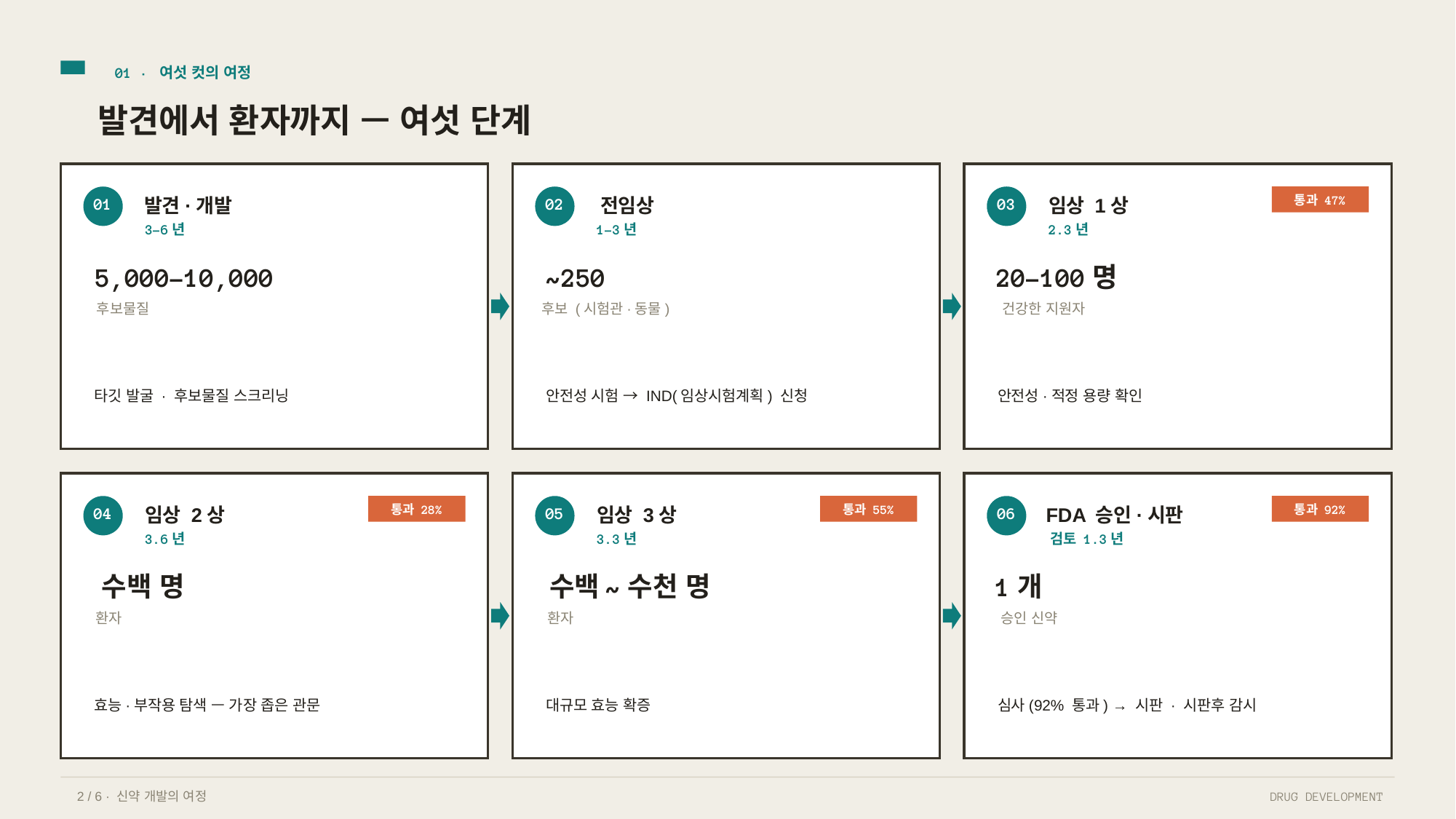

01 · 여섯 컷의 여정

발견에서 환자까지 — 여섯 단계

통과 47%
01
발견·개발
02
전임상
03
임상 1상
3–6년
1–3년
2.3년
5,000–10,000
~250
20–100명

후보물질
후보 (시험관·동물)
건강한 지원자
타깃 발굴 · 후보물질 스크리닝
안전성 시험 → IND(임상시험계획) 신청
안전성·적정 용량 확인

통과 28%

통과 55%

통과 92%
04
임상 2상
05
임상 3상
06
FDA 승인·시판
3.6년
3.3년
검토 1.3년
수백 명
수백~수천 명
1개

환자
환자
승인 신약
효능·부작용 탐색 — 가장 좁은 관문
대규모 효능 확증
심사(92% 통과) → 시판 · 시판후 감시

2 / 6 · 신약 개발의 여정
DRUG DEVELOPMENT